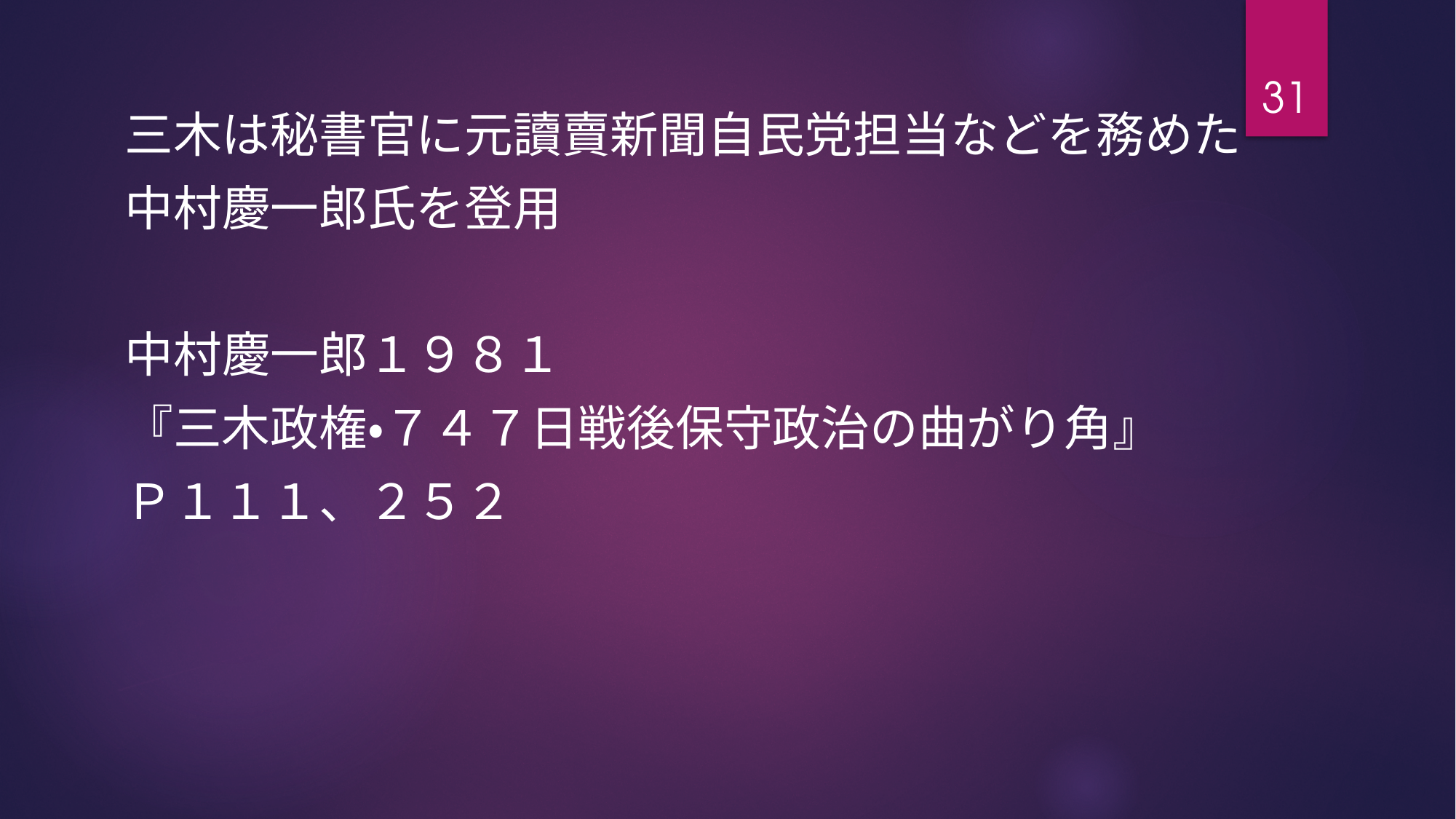

31
三木は秘書官に元讀賣新聞自民党担当などを務めた
中村慶一郎氏を登用

中村慶一郎１９８１
『三木政権・７４７日戦後保守政治の曲がり角』
Ｐ１１１、２５２